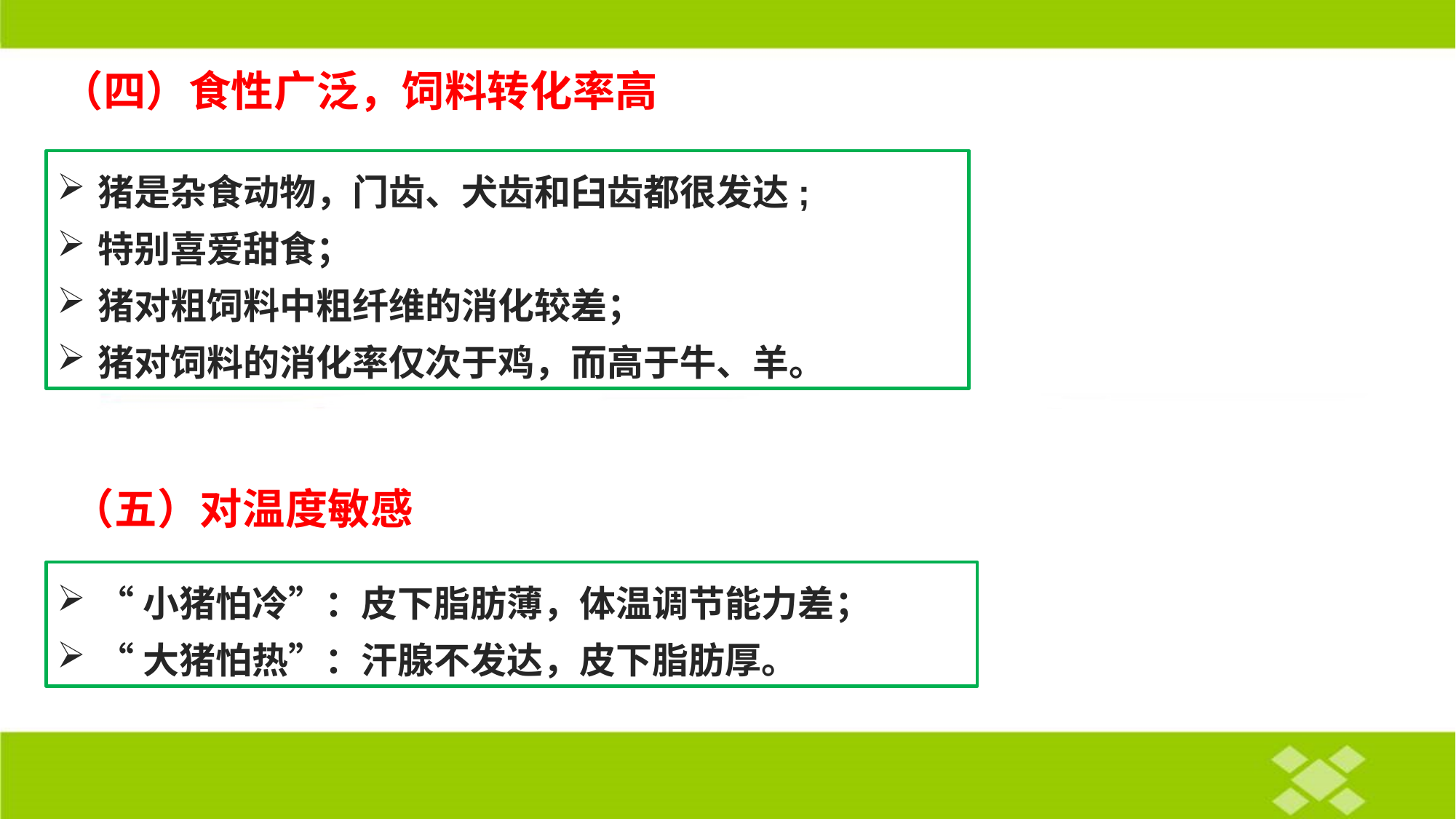

（四）食性广泛，饲料转化率高
猪是杂食动物，门齿、犬齿和臼齿都很发达;
特别喜爱甜食；
猪对粗饲料中粗纤维的消化较差；
猪对饲料的消化率仅次于鸡，而高于牛、羊。
（五）对温度敏感
“小猪怕冷”：皮下脂肪薄，体温调节能力差；
“大猪怕热”：汗腺不发达，皮下脂肪厚。